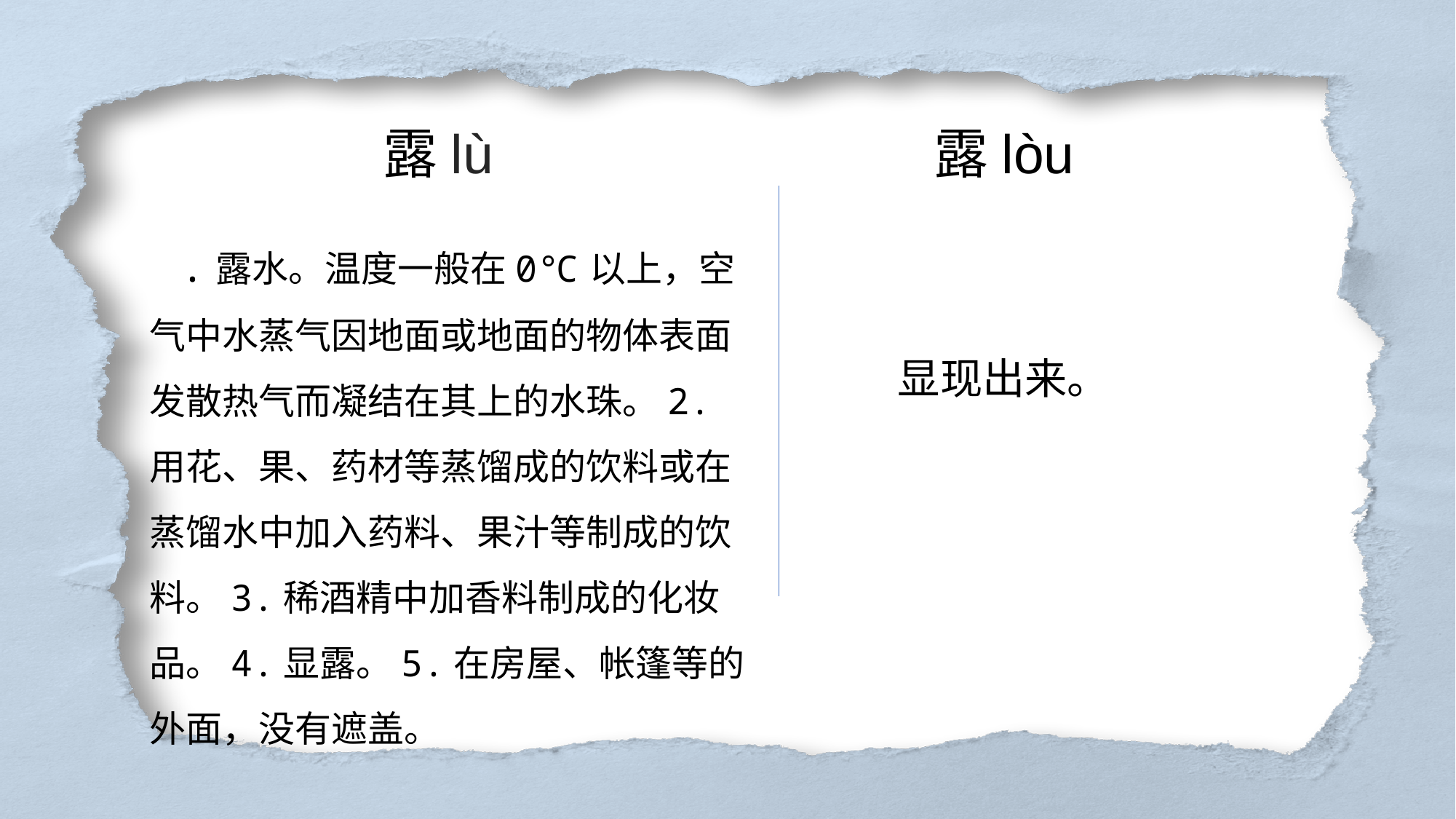

露lù
露lòu

.露水。温度一般在0℃以上，空气中水蒸气因地面或地面的物体表面发散热气而凝结在其上的水珠。2.用花、果、药材等蒸馏成的饮料或在蒸馏水中加入药料、果汁等制成的饮料。3.稀酒精中加香料制成的化妆品。4.显露。5.在房屋、帐篷等的外面，没有遮盖。

显现出来。